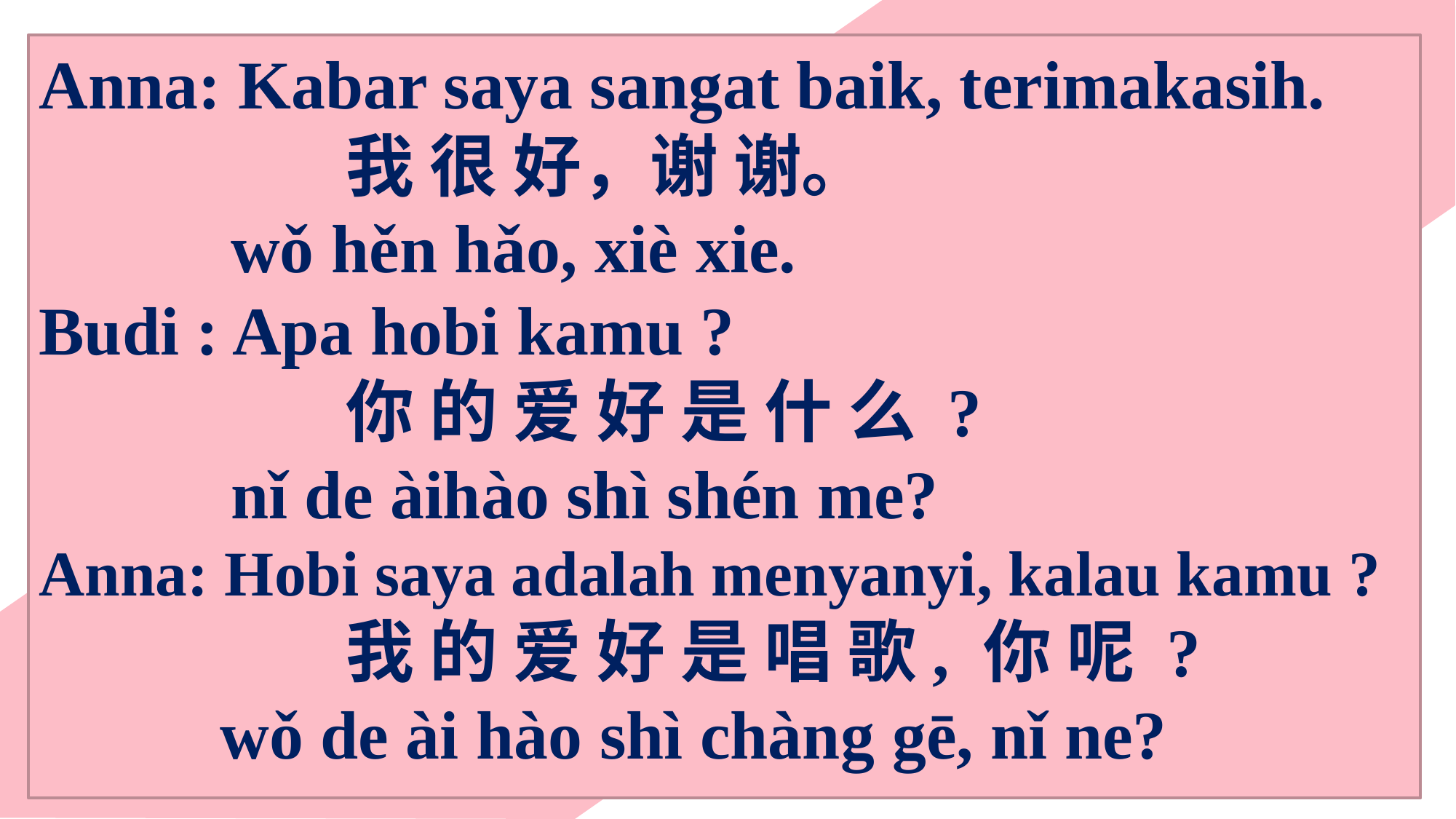

Anna: Kabar saya sangat baik, terimakasih.
		      我 很 好，谢 谢。
wǒ hěn hǎo, xiè xie.
Budi : Apa hobi kamu ?
		      你 的 爱 好 是 什 么 ?
nǐ de àihào shì shén me?
Anna: Hobi saya adalah menyanyi, kalau kamu ?
		      我 的 爱 好 是 唱 歌, 你 呢 ?
wǒ de ài hào shì chàng gē, nǐ ne?